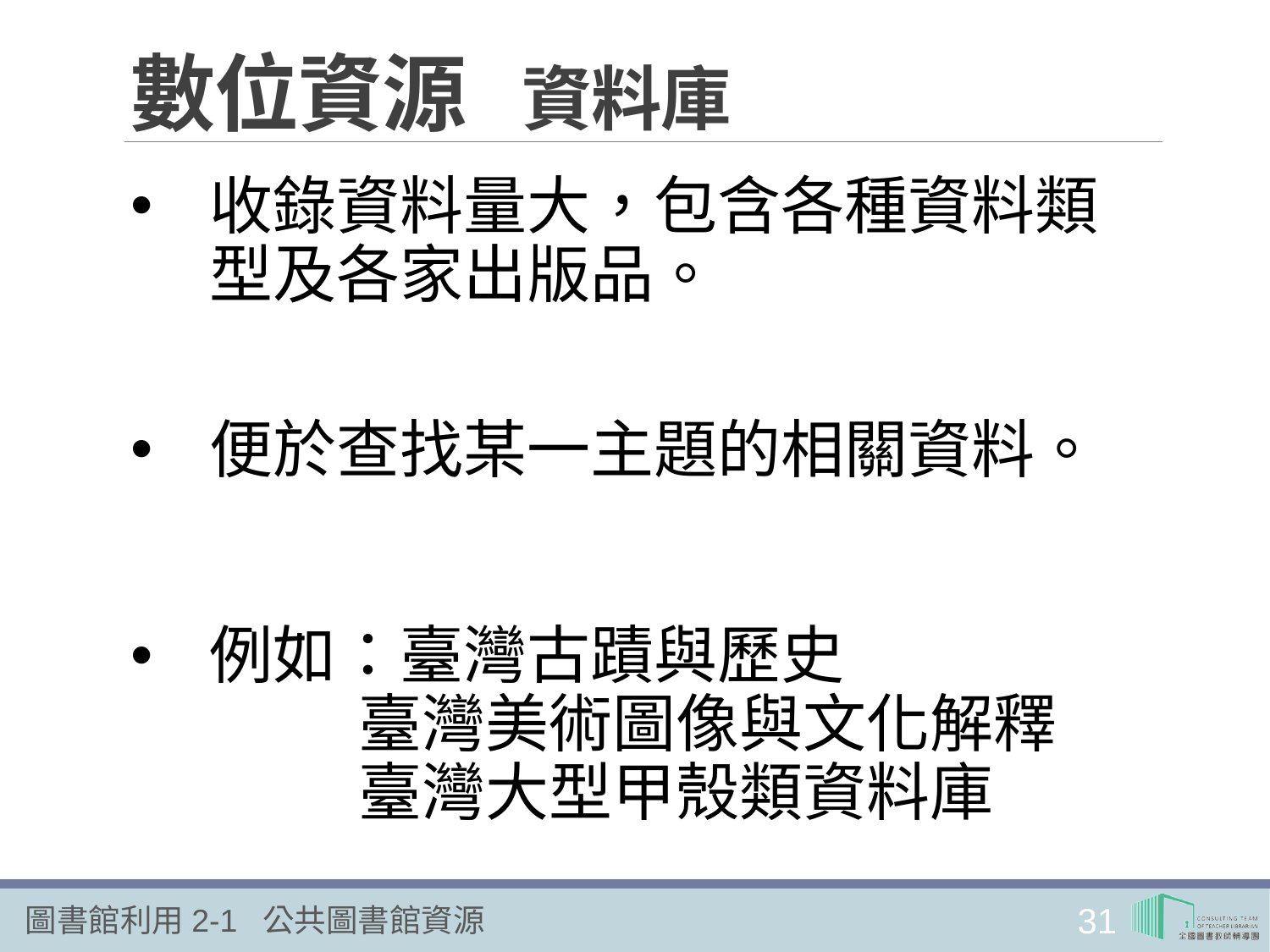

數位資源   資料庫
收錄資料量大，包含各種資料類型及各家出版品。
便於查找某一主題的相關資料。
例如：臺灣古蹟與歷史
               臺灣美術圖像與文化解釋
               臺灣大型甲殼類資料庫